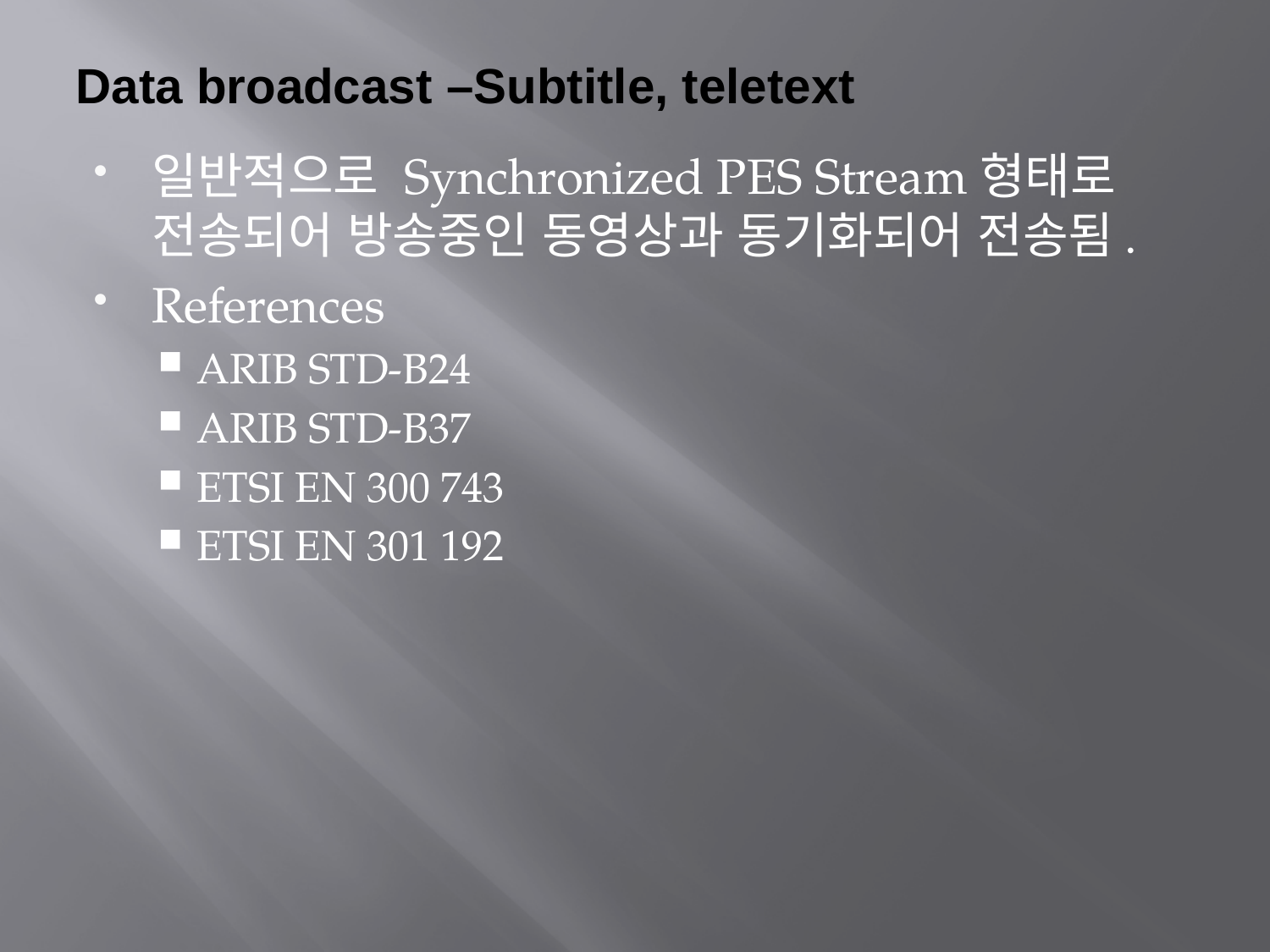

# Data broadcast –Subtitle, teletext
일반적으로 Synchronized PES Stream형태로 전송되어 방송중인 동영상과 동기화되어 전송됨.
References
ARIB STD-B24
ARIB STD-B37
ETSI EN 300 743
ETSI EN 301 192